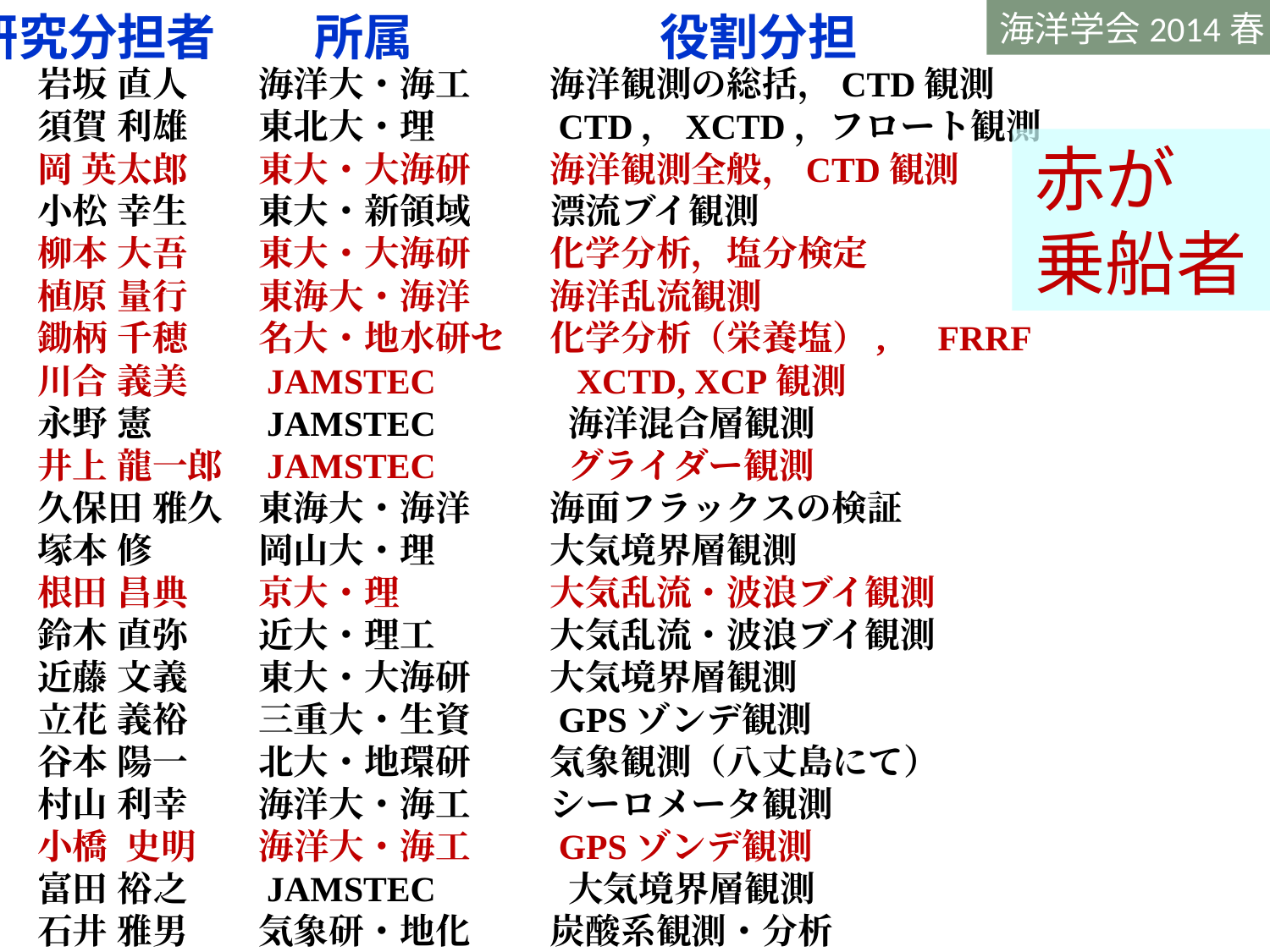

研究分担者　　所属　　　　　役割分担
海洋学会2014春
岩坂 直人　　海洋大・海工　　 海洋観測の総括，CTD観測
須賀 利雄　　東北大・理　　　 CTD，XCTD，フロート観測
岡 英太郎　　東大・大海研　　 海洋観測全般，CTD観測
小松 幸生　　東大・新領域         漂流ブイ観測
柳本 大吾　　東大・大海研　　 化学分析，塩分検定
植原 量行　　東海大・海洋　　 海洋乱流観測
鋤柄 千穂　　名大・地水研セ　 化学分析（栄養塩）,　FRRF
川合 義美　　JAMSTEC　　　  XCTD, XCP観測
永野 憲　　　JAMSTEC　　　  海洋混合層観測
井上 龍一郎　JAMSTEC　　　  グライダー観測
久保田 雅久　東海大・海洋　　 海面フラックスの検証
塚本 修　　　岡山大・理　　　 大気境界層観測
根田 昌典　　京大・理　　　　 大気乱流・波浪ブイ観測
鈴木 直弥　　近大・理工　　　 大気乱流・波浪ブイ観測
近藤 文義　　東大・大海研　　 大気境界層観測
立花 義裕　　三重大・生資　　 GPSゾンデ観測
谷本 陽一　　北大・地環研　　 気象観測（八丈島にて）
村山 利幸　　海洋大・海工　　 シーロメータ観測
小橋  史明　   海洋大・海工　　 GPSゾンデ観測
富田 裕之　　JAMSTEC　　　  大気境界層観測
石井 雅男　　気象研・地化　　 炭酸系観測・分析

赤が　乗船者